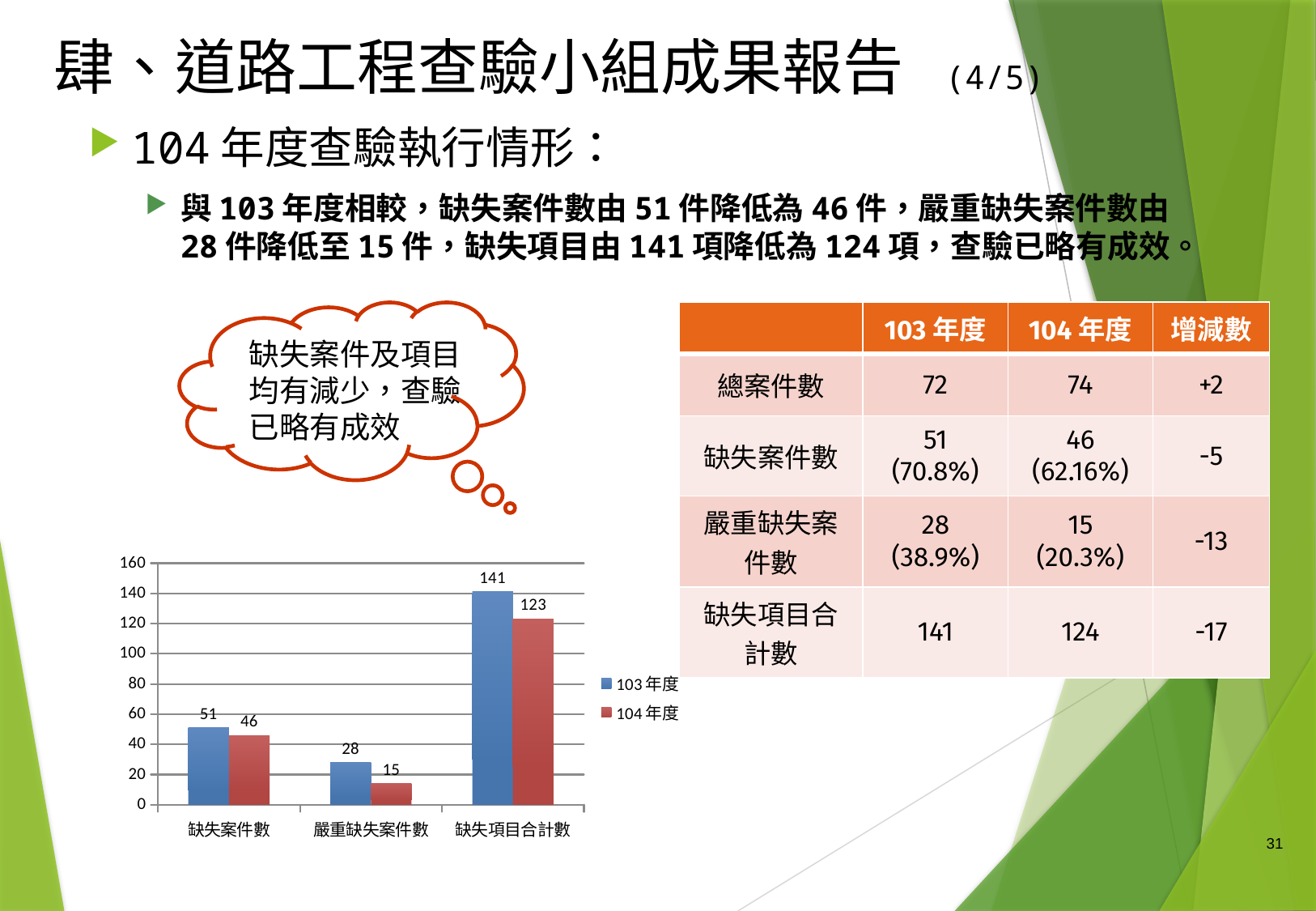

# 肆、道路工程查驗小組成果報告  (4/5)
104年度查驗執行情形：
與103年度相較，缺失案件數由51件降低為46件，嚴重缺失案件數由28件降低至15件，缺失項目由141項降低為124項，查驗已略有成效。

|  | 103年度 | 104年度 | 增減數 |
| --- | --- | --- | --- |
| 總案件數 | 72 | 74 | +2 |
| 缺失案件數 | 51 (70.8%) | 46 (62.16%) | -5 |
| 嚴重缺失案件數 | 28 (38.9%) | 15 (20.3%) | -13 |
| 缺失項目合計數 | 141 | 124 | -17 |
缺失案件及項目均有減少，查驗已略有成效

### Chart

| Category | 103年度 | 104年度 |
|---|---|---|
| 缺失案件數 | 51.0 | 46.0 |
| 嚴重缺失案件數 | 28.0 | 14.0 |
| 缺失項目合計數 | 141.0 | 123.0 |
31